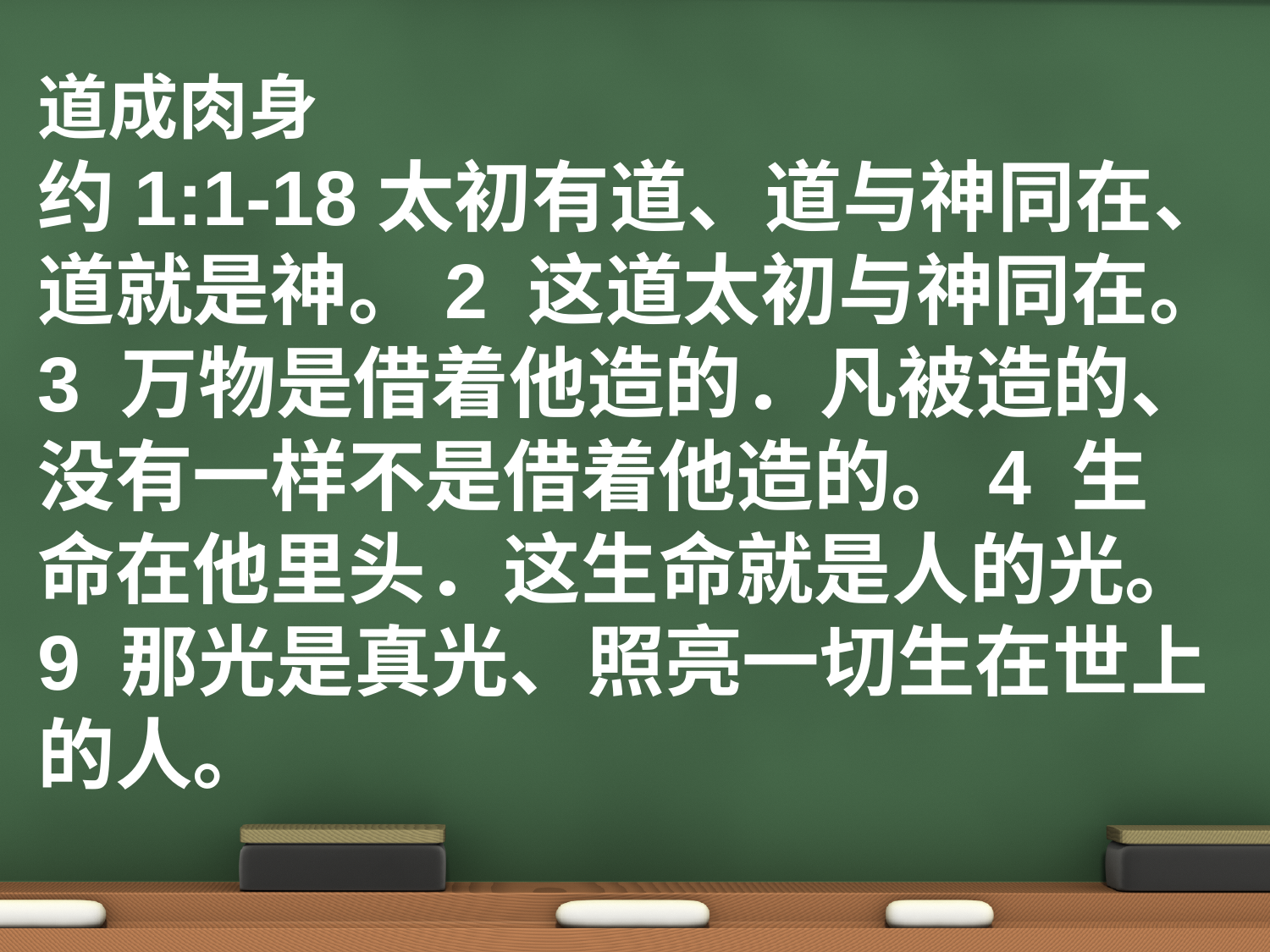

道成肉身
约1:1-18太初有道、道与神同在、道就是神。2 这道太初与神同在。3 万物是借着他造的．凡被造的、没有一样不是借着他造的。4 生命在他里头．这生命就是人的光。
9 那光是真光、照亮一切生在世上的人。